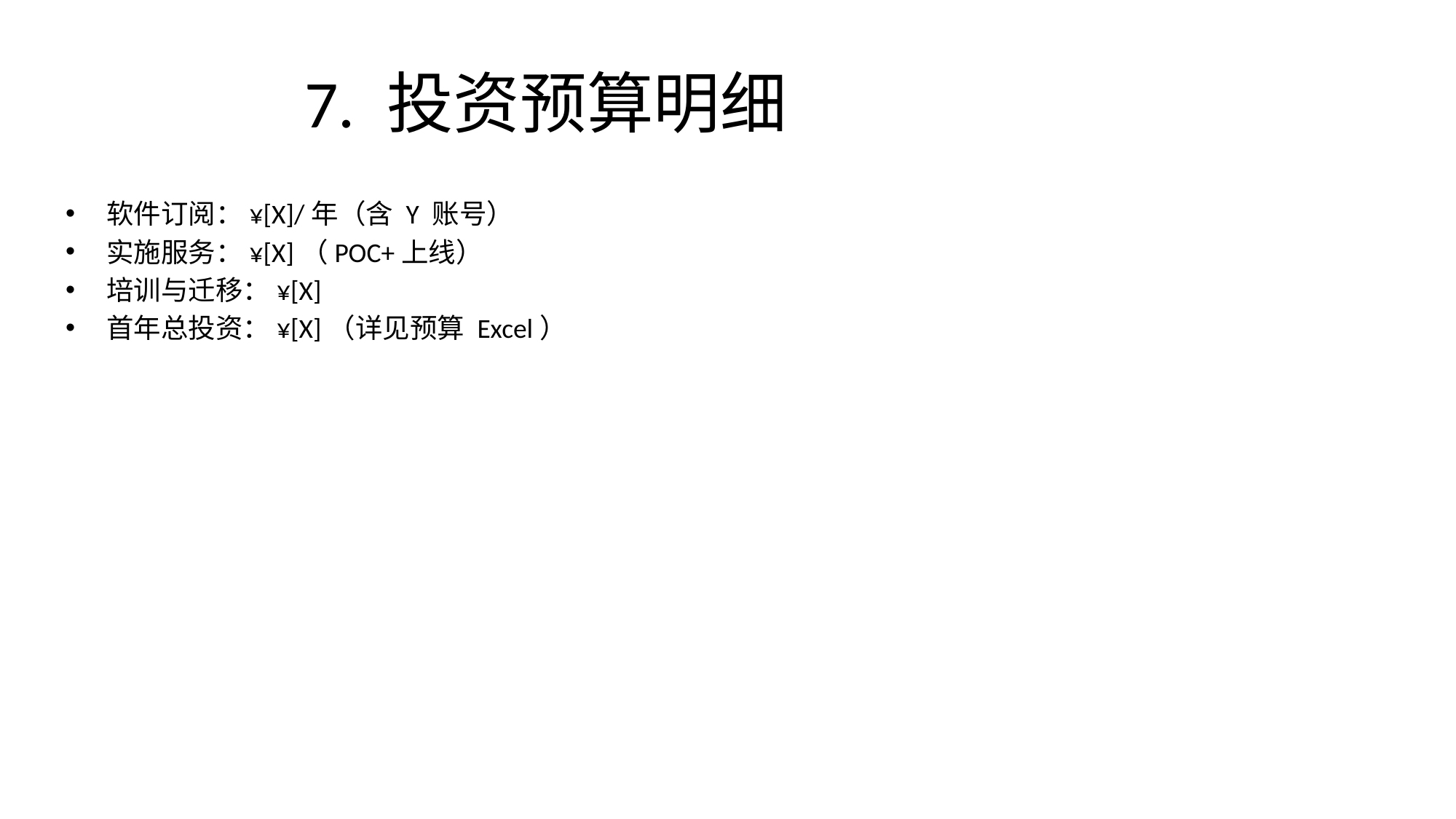

# 7. 投资预算明细
软件订阅：¥[X]/年（含 Y 账号）
实施服务：¥[X]（POC+上线）
培训与迁移：¥[X]
首年总投资：¥[X]（详见预算 Excel）